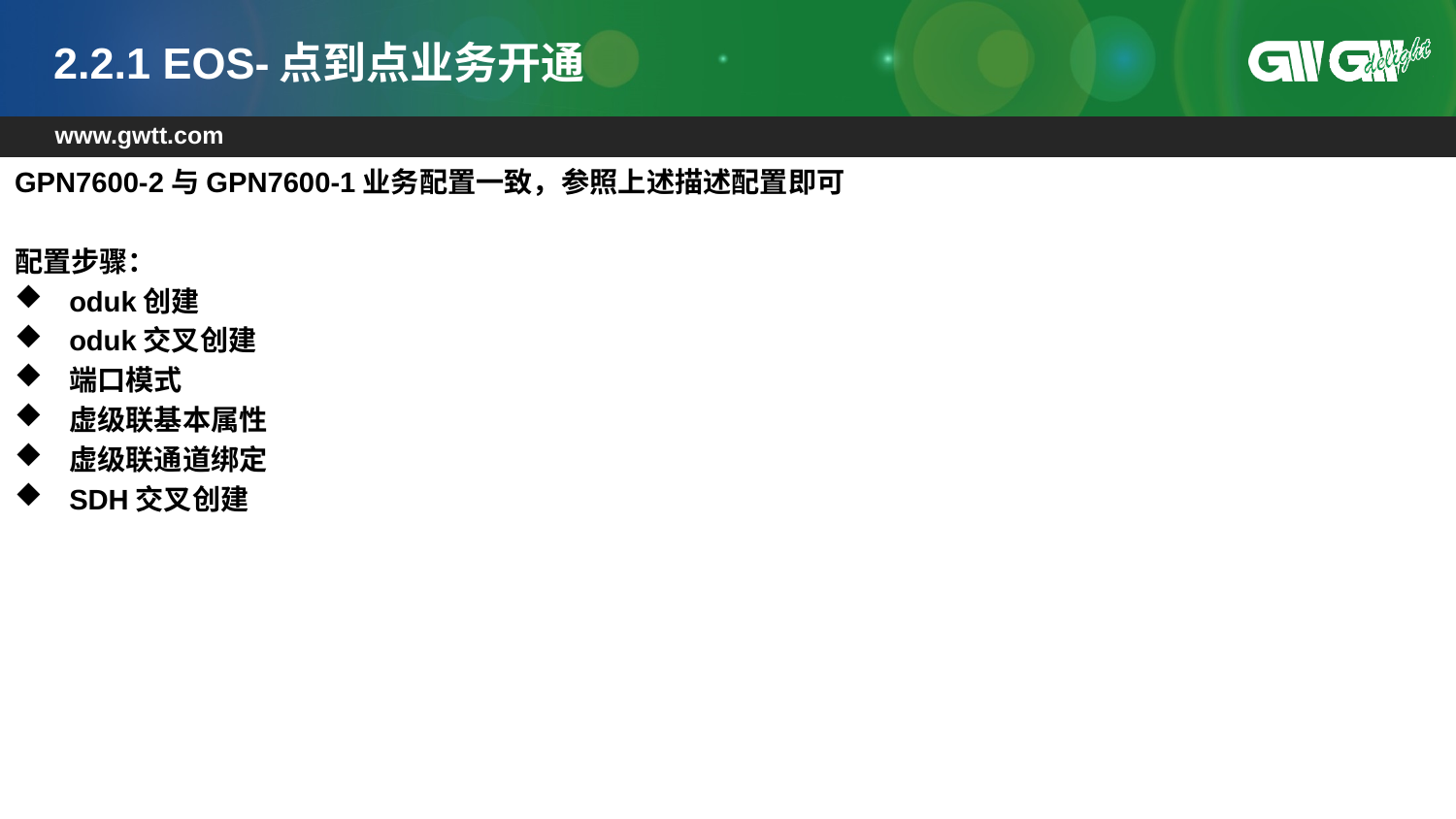

# 2.2.1 EOS-点到点业务开通
GPN7600-2与GPN7600-1业务配置一致，参照上述描述配置即可

配置步骤：
oduk创建
oduk交叉创建
端口模式
虚级联基本属性
虚级联通道绑定
SDH交叉创建